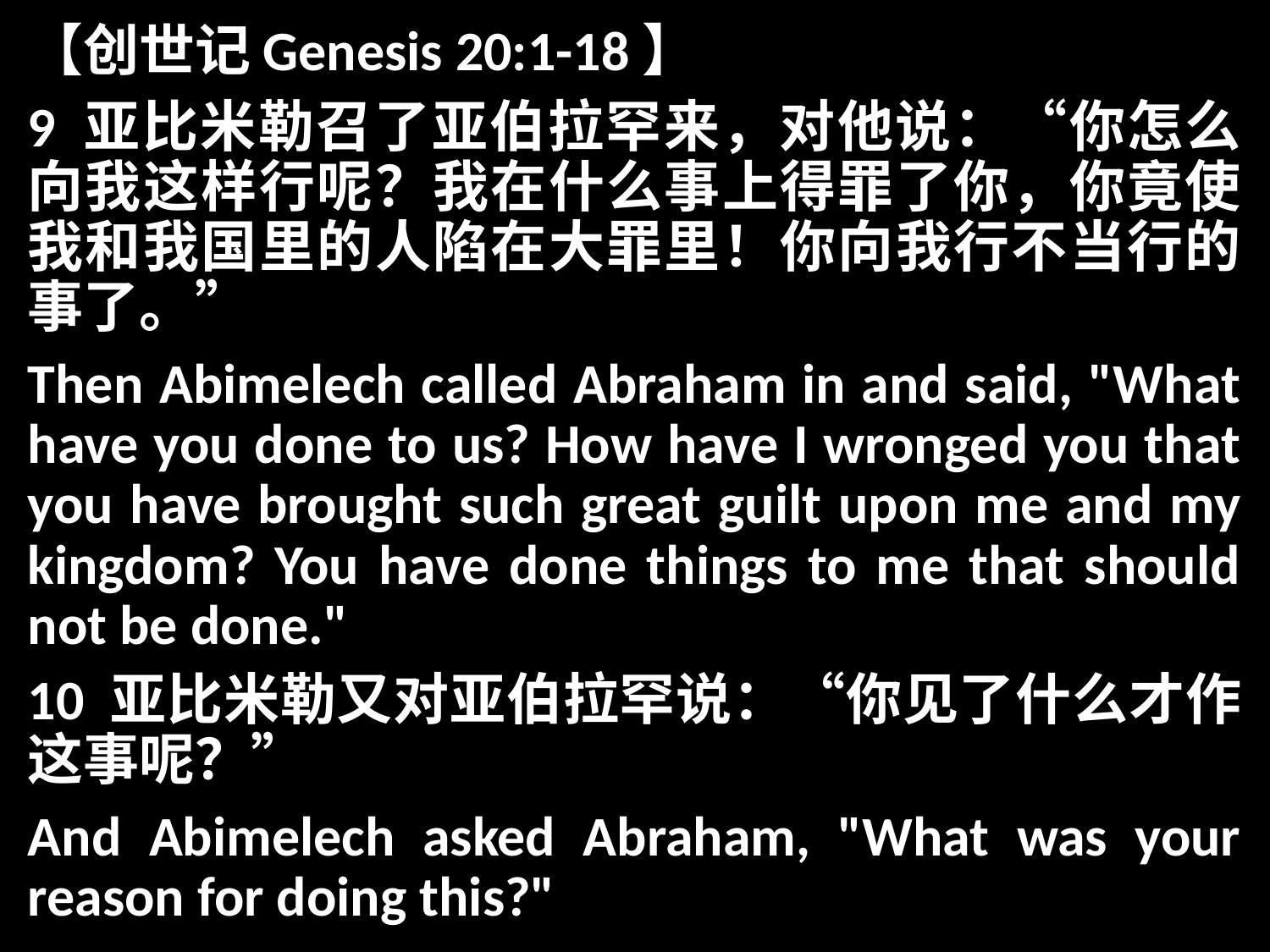

【创世记Genesis 20:1-18】
9 亚比米勒召了亚伯拉罕来，对他说：“你怎么向我这样行呢？我在什么事上得罪了你，你竟使我和我国里的人陷在大罪里！你向我行不当行的事了。”
Then Abimelech called Abraham in and said, "What have you done to us? How have I wronged you that you have brought such great guilt upon me and my kingdom? You have done things to me that should not be done."
10 亚比米勒又对亚伯拉罕说：“你见了什么才作这事呢？”
And Abimelech asked Abraham, "What was your reason for doing this?"